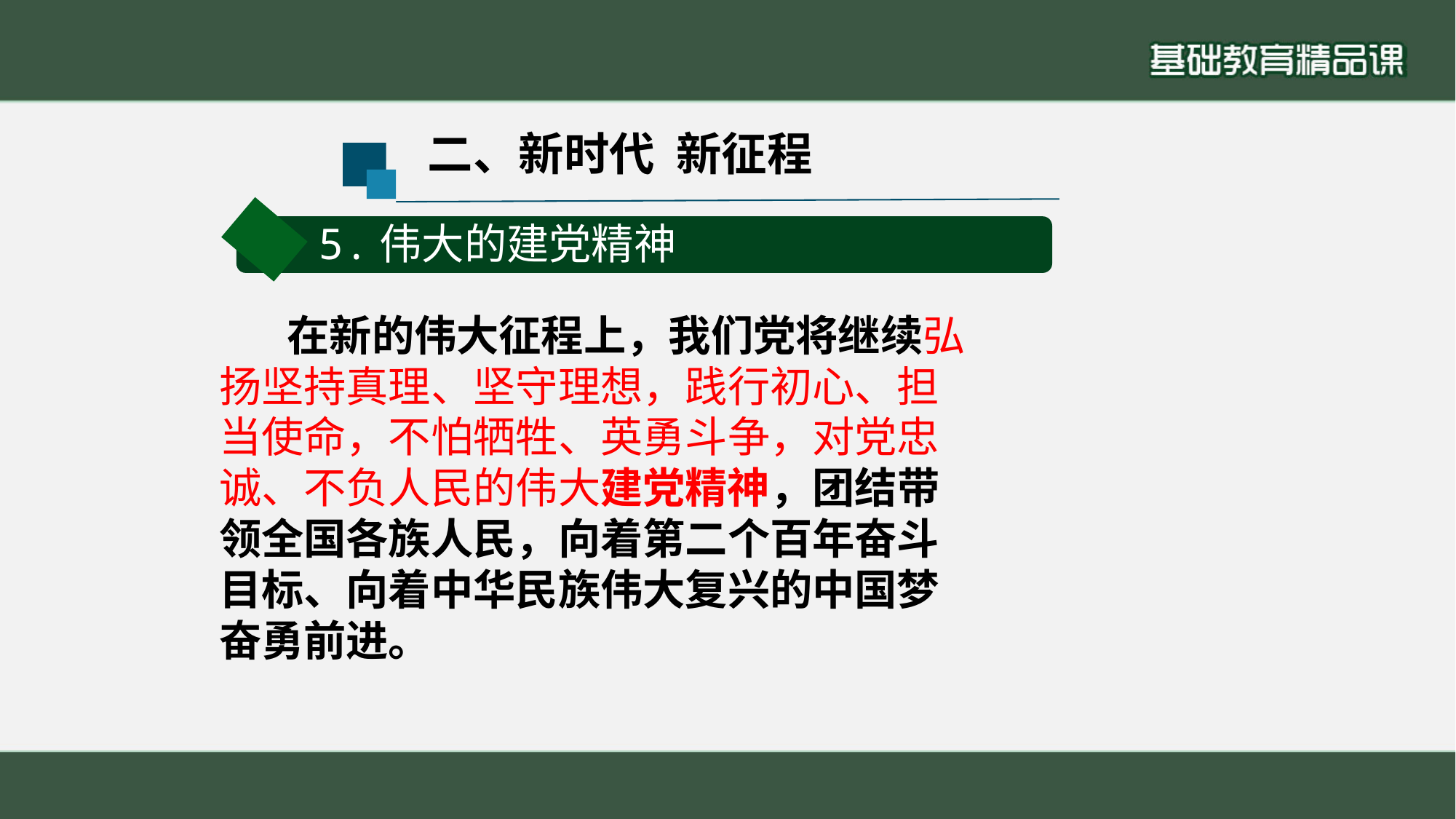

二、新时代  新征程

5.伟大的建党精神

      在新的伟大征程上，我们党将继续弘扬坚持真理、坚守理想，践行初心、担当使命，不怕牺牲、英勇斗争，对党忠诚、不负人民的伟大建党精神，团结带领全国各族人民，向着第二个百年奋斗目标、向着中华民族伟大复兴的中国梦奋勇前进。